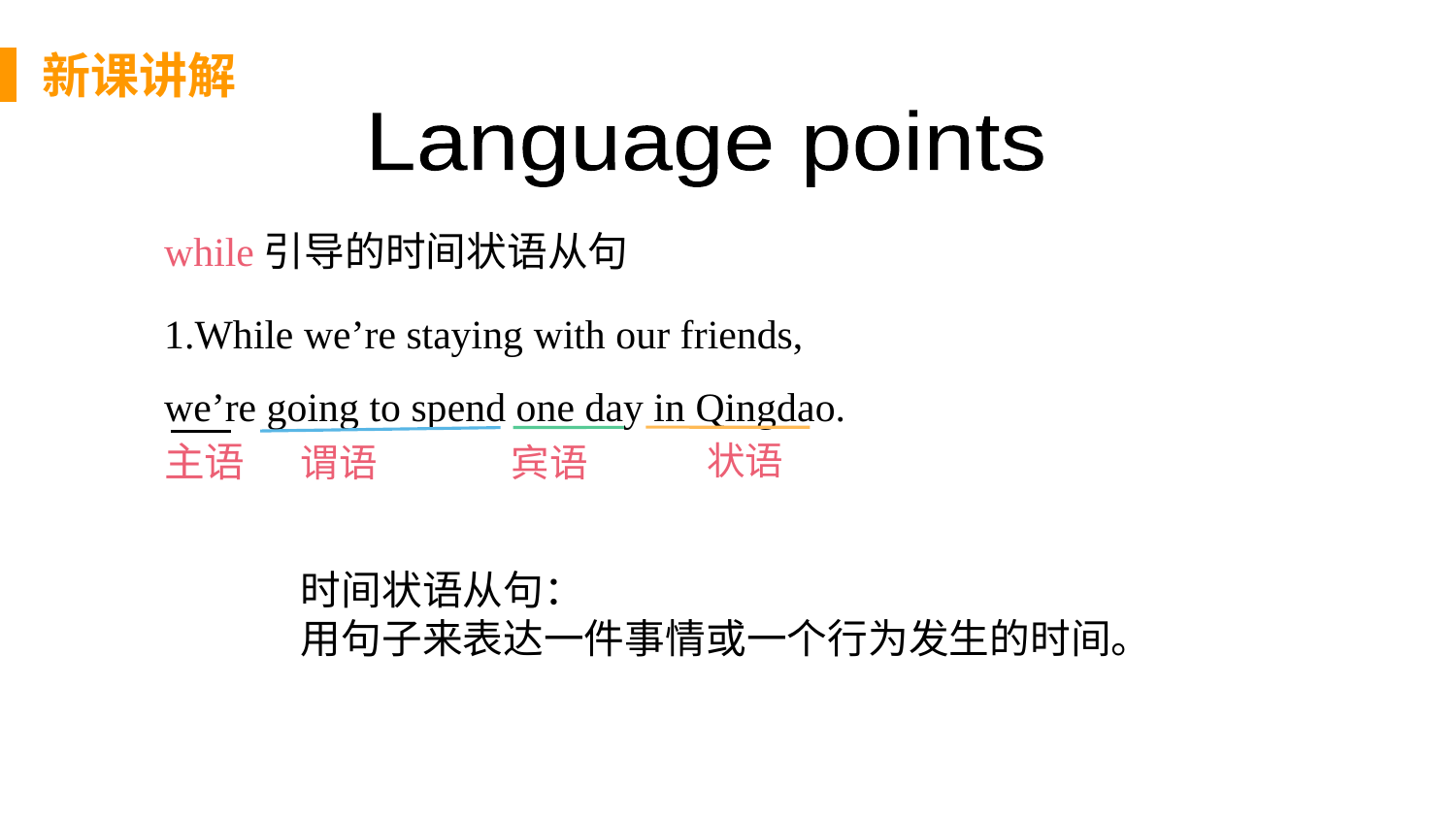

新课讲解

Language points
while引导的时间状语从句
1.While we’re staying with our friends,
we’re going to spend one day in Qingdao.
状语
主语
谓语
宾语
时间状语从句：
用句子来表达一件事情或一个行为发生的时间。